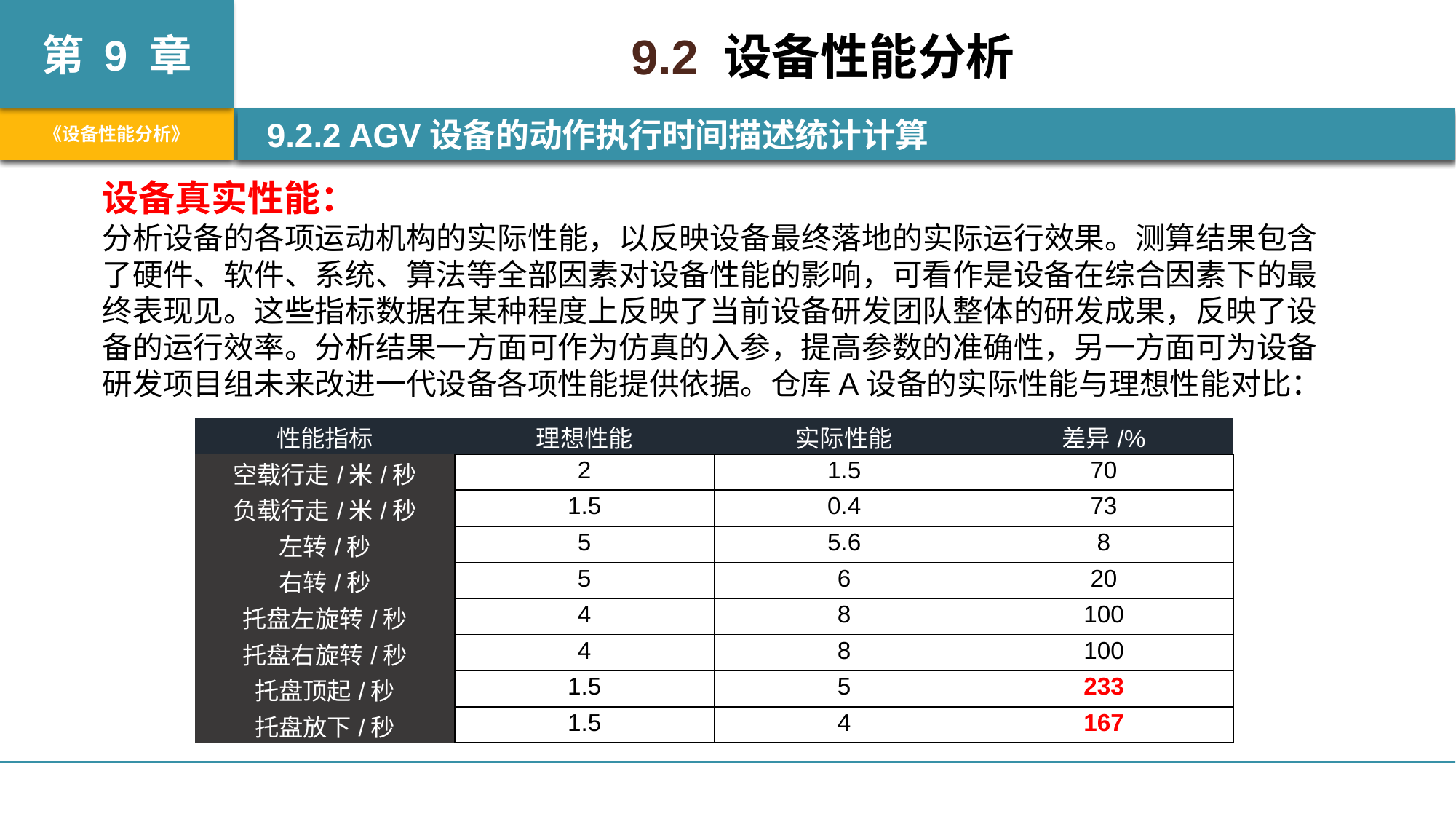

9.2 设备性能分析
  9.2.2 AGV设备的动作执行时间描述统计计算
设备真实性能：
分析设备的各项运动机构的实际性能，以反映设备最终落地的实际运行效果。测算结果包含了硬件、软件、系统、算法等全部因素对设备性能的影响，可看作是设备在综合因素下的最终表现见。这些指标数据在某种程度上反映了当前设备研发团队整体的研发成果，反映了设备的运行效率。分析结果一方面可作为仿真的入参，提高参数的准确性，另一方面可为设备研发项目组未来改进一代设备各项性能提供依据。仓库A设备的实际性能与理想性能对比：
| 性能指标 | 理想性能 | 实际性能 | 差异/% |
| --- | --- | --- | --- |
| 空载行走/米/秒 | 2 | 1.5 | 70 |
| 负载行走/米/秒 | 1.5 | 0.4 | 73 |
| 左转/秒 | 5 | 5.6 | 8 |
| 右转/秒 | 5 | 6 | 20 |
| 托盘左旋转/秒 | 4 | 8 | 100 |
| 托盘右旋转/秒 | 4 | 8 | 100 |
| 托盘顶起/秒 | 1.5 | 5 | 233 |
| 托盘放下/秒 | 1.5 | 4 | 167 |